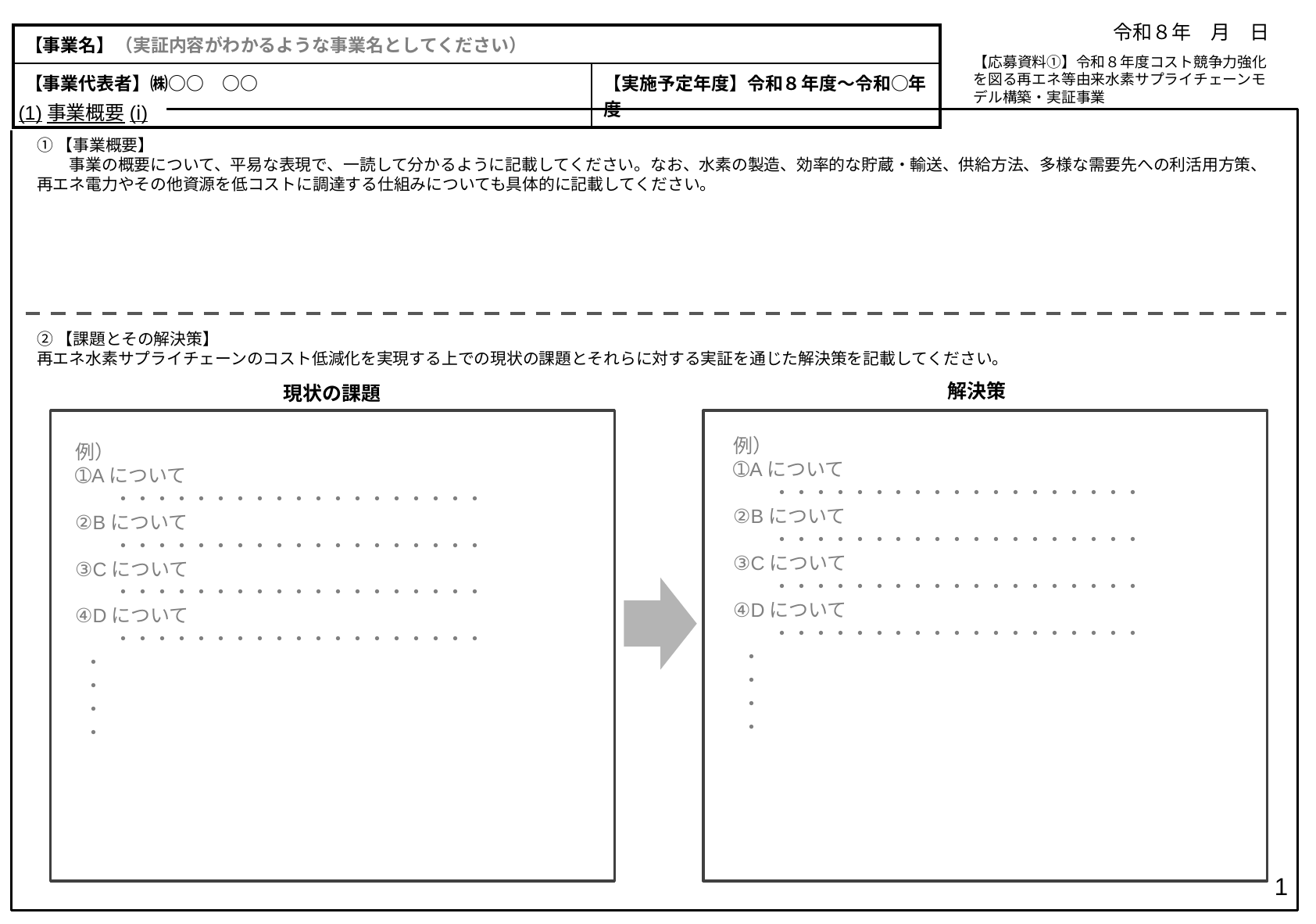

令和８年　月　日
| 【事業名】（実証内容がわかるような事業名としてください） |  |
| --- | --- |
| 【事業代表者】㈱○○　○○ | 【実施予定年度】令和８年度～令和○年度 |
【応募資料①】令和８年度コスト競争力強化を図る再エネ等由来水素サプライチェーンモデル構築・実証事業
(1)事業概要(ⅰ)

➀【事業概要】
　　事業の概要について、平易な表現で、一読して分かるように記載してください。なお、水素の製造、効率的な貯蔵・輸送、供給方法、多様な需要先への利活用方策、再エネ電力やその他資源を低コストに調達する仕組みについても具体的に記載してください。
②【課題とその解決策】
再エネ水素サプライチェーンのコスト低減化を実現する上での現状の課題とそれらに対する実証を通じた解決策を記載してください。
解決策

現状の課題

例）
➀Aについて
　　・・・・・・・・・・・・・・・・・・・
②Bについて
　　・・・・・・・・・・・・・・・・・・・
③Cについて
　　・・・・・・・・・・・・・・・・・・・
④Dについて
　　・・・・・・・・・・・・・・・・・・・
 ・
 ・
 ・
 ・
例）
➀Aについて
　　・・・・・・・・・・・・・・・・・・・
②Bについて
　　・・・・・・・・・・・・・・・・・・・
③Cについて
　　・・・・・・・・・・・・・・・・・・・
④Dについて
　　・・・・・・・・・・・・・・・・・・・
 ・
 ・
 ・
 ・
1